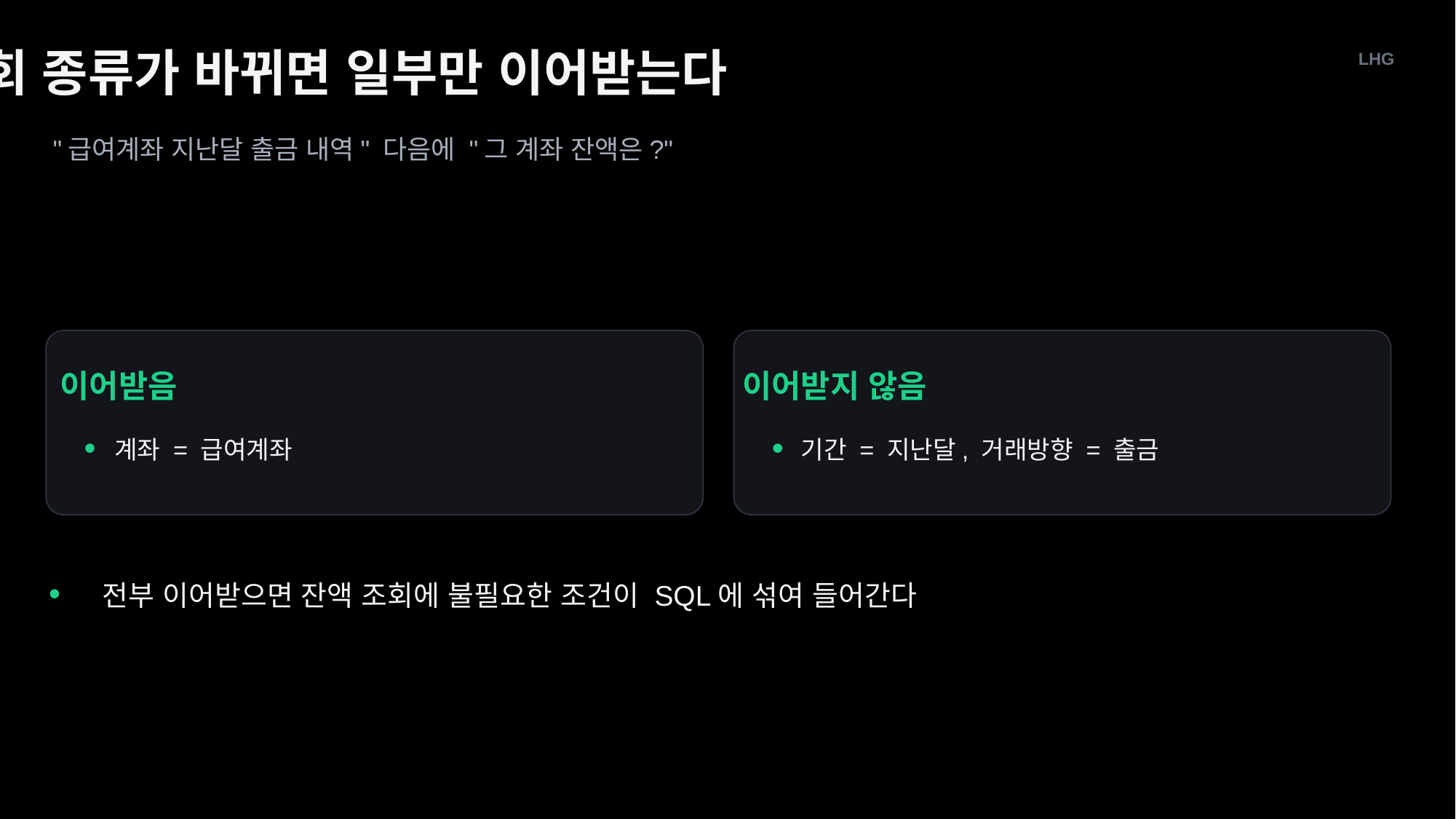

조회 종류가 바뀌면 일부만 이어받는다
LHG
"급여계좌 지난달 출금 내역" 다음에 "그 계좌 잔액은?"

이어받음
이어받지 않음
계좌 = 급여계좌
기간 = 지난달, 거래방향 = 출금

전부 이어받으면 잔액 조회에 불필요한 조건이 SQL에 섞여 들어간다